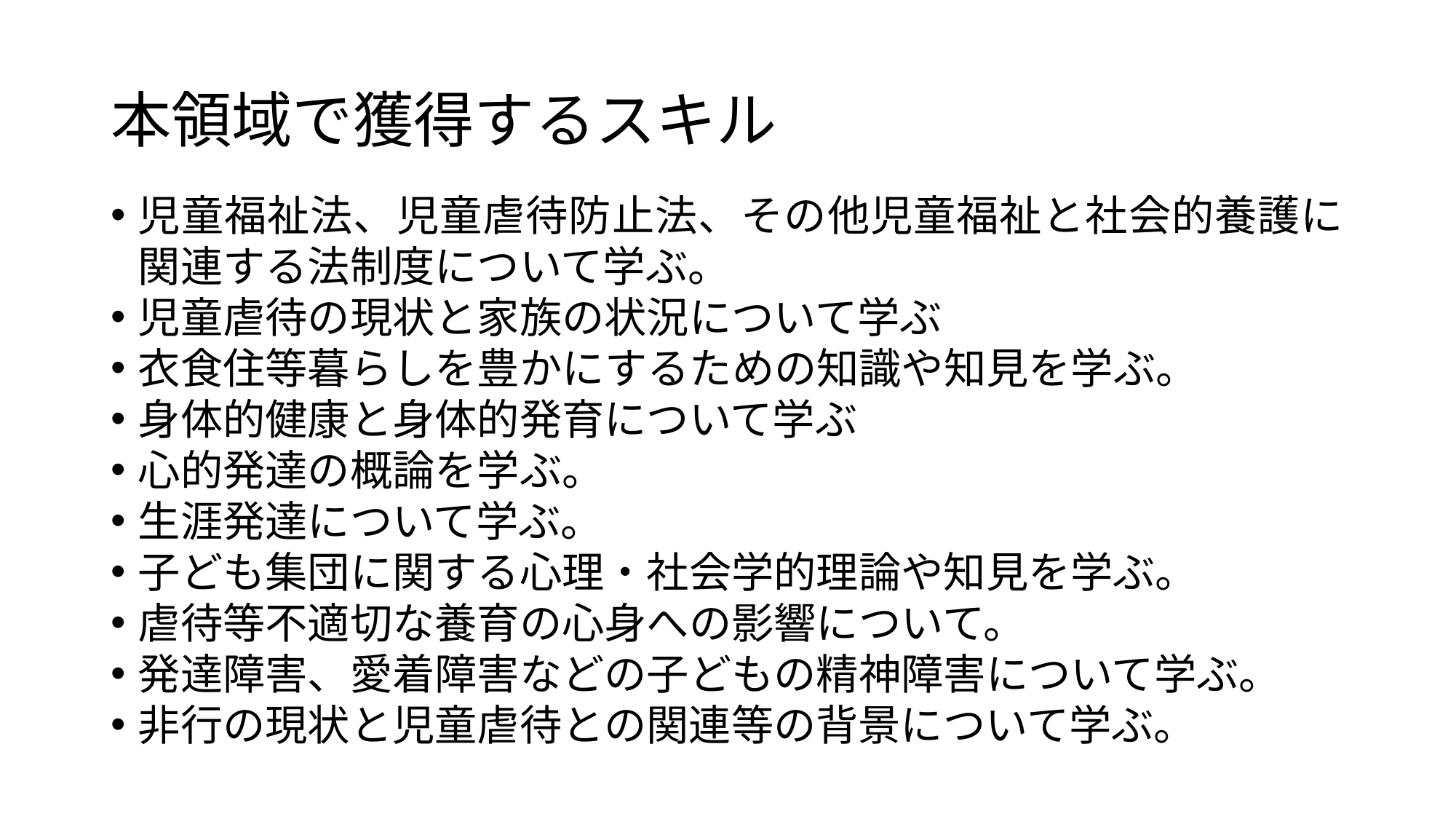

# 本領域で獲得するスキル
児童福祉法、児童虐待防止法、その他児童福祉と社会的養護に関連する法制度について学ぶ。
児童虐待の現状と家族の状況について学ぶ
衣食住等暮らしを豊かにするための知識や知見を学ぶ。
身体的健康と身体的発育について学ぶ
心的発達の概論を学ぶ。
生涯発達について学ぶ。
子ども集団に関する心理・社会学的理論や知見を学ぶ。
虐待等不適切な養育の心身への影響について。
発達障害、愛着障害などの子どもの精神障害について学ぶ。
非行の現状と児童虐待との関連等の背景について学ぶ。